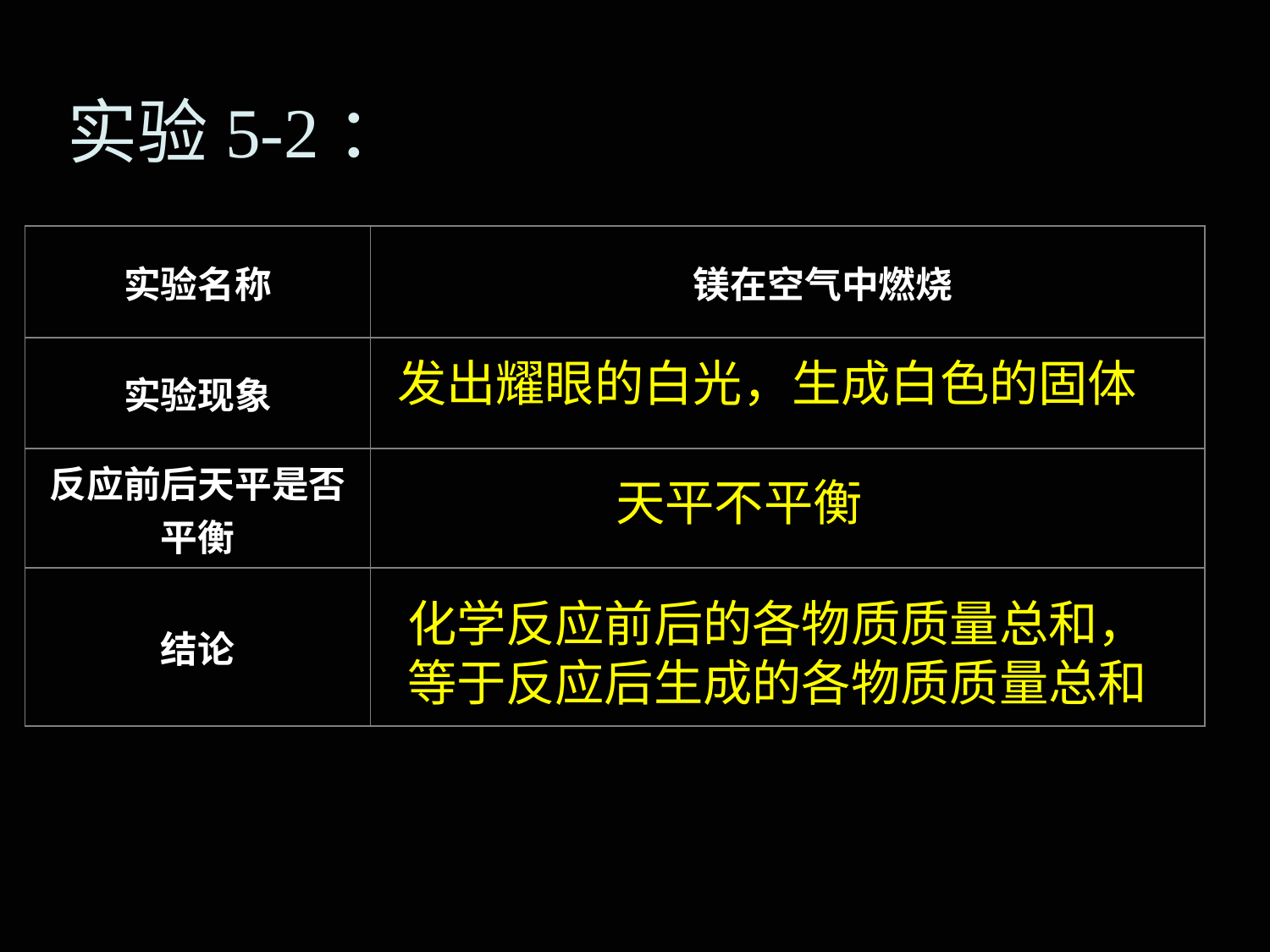

实验5-2：
| 实验名称 | 镁在空气中燃烧 |
| --- | --- |
| 实验现象 |  |
| 反应前后天平是否平衡 |  |
| 结论 |  |
发出耀眼的白光，生成白色的固体
天平不平衡
化学反应前后的各物质质量总和，等于反应后生成的各物质质量总和